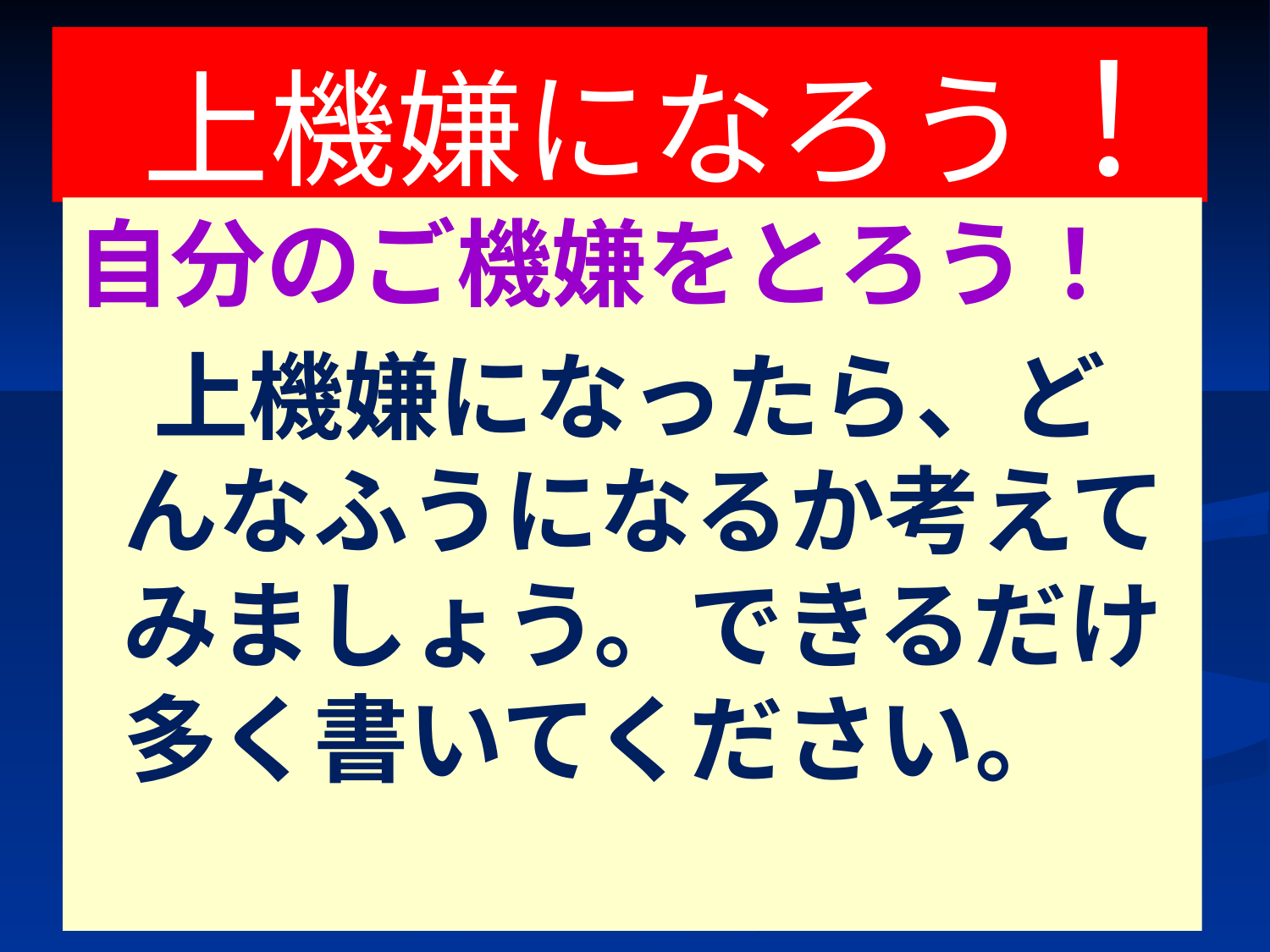

# 上機嫌になろう！
自分のご機嫌をとろう！
　上機嫌になったら、どんなふうになるか考えてみましょう。できるだけ多く書いてください。